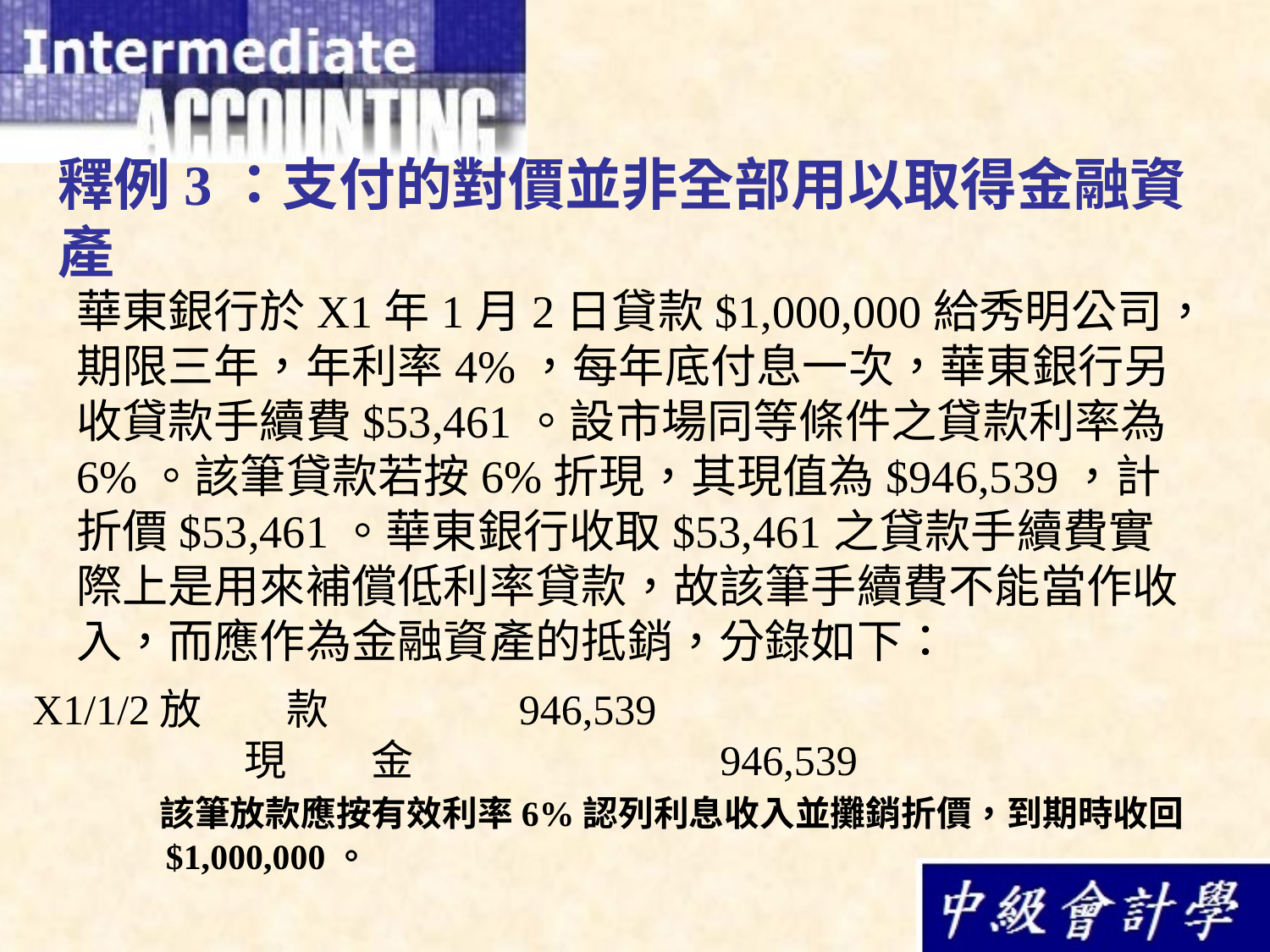

# 釋例3：支付的對價並非全部用以取得金融資產
華東銀行於X1年1月2日貸款$1,000,000給秀明公司，期限三年，年利率4%，每年底付息一次，華東銀行另收貸款手續費$53,461。設市場同等條件之貸款利率為6%。該筆貸款若按6%折現，其現值為$946,539，計折價$53,461。華東銀行收取$53,461之貸款手續費實際上是用來補償低利率貸款，故該筆手續費不能當作收入，而應作為金融資產的抵銷，分錄如下：

X1/1/2	放　　款	          946,539
	　　現　　金		　946,539
	該筆放款應按有效利率6%認列利息收入並攤銷折價，到期時收回
               $1,000,000。